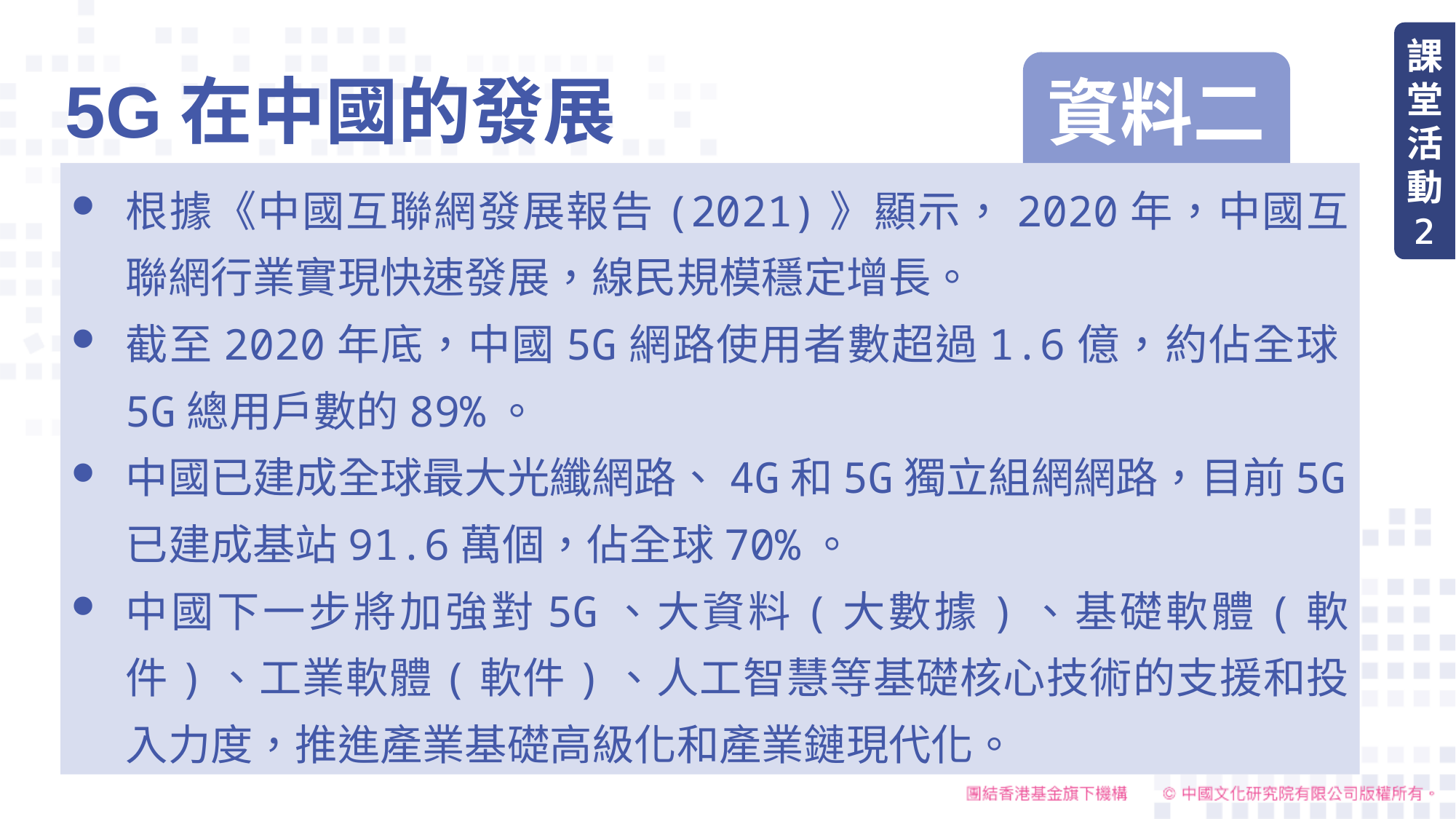

課堂活動
2
# 5G在中國的發展
資料二

根據《中國互聯網發展報告(2021)》顯示，2020年，中國互聯網行業實現快速發展，線民規模穩定增長。
截至2020年底，中國5G網路使用者數超過1.6億，約佔全球5G總用戶數的89%。
中國已建成全球最大光纖網路、4G和5G獨立組網網路，目前5G已建成基站91.6萬個，佔全球70%。
中國下一步將加強對5G、大資料(大數據)、基礎軟體(軟件)、工業軟體(軟件)、人工智慧等基礎核心技術的支援和投入力度，推進產業基礎高級化和產業鏈現代化。